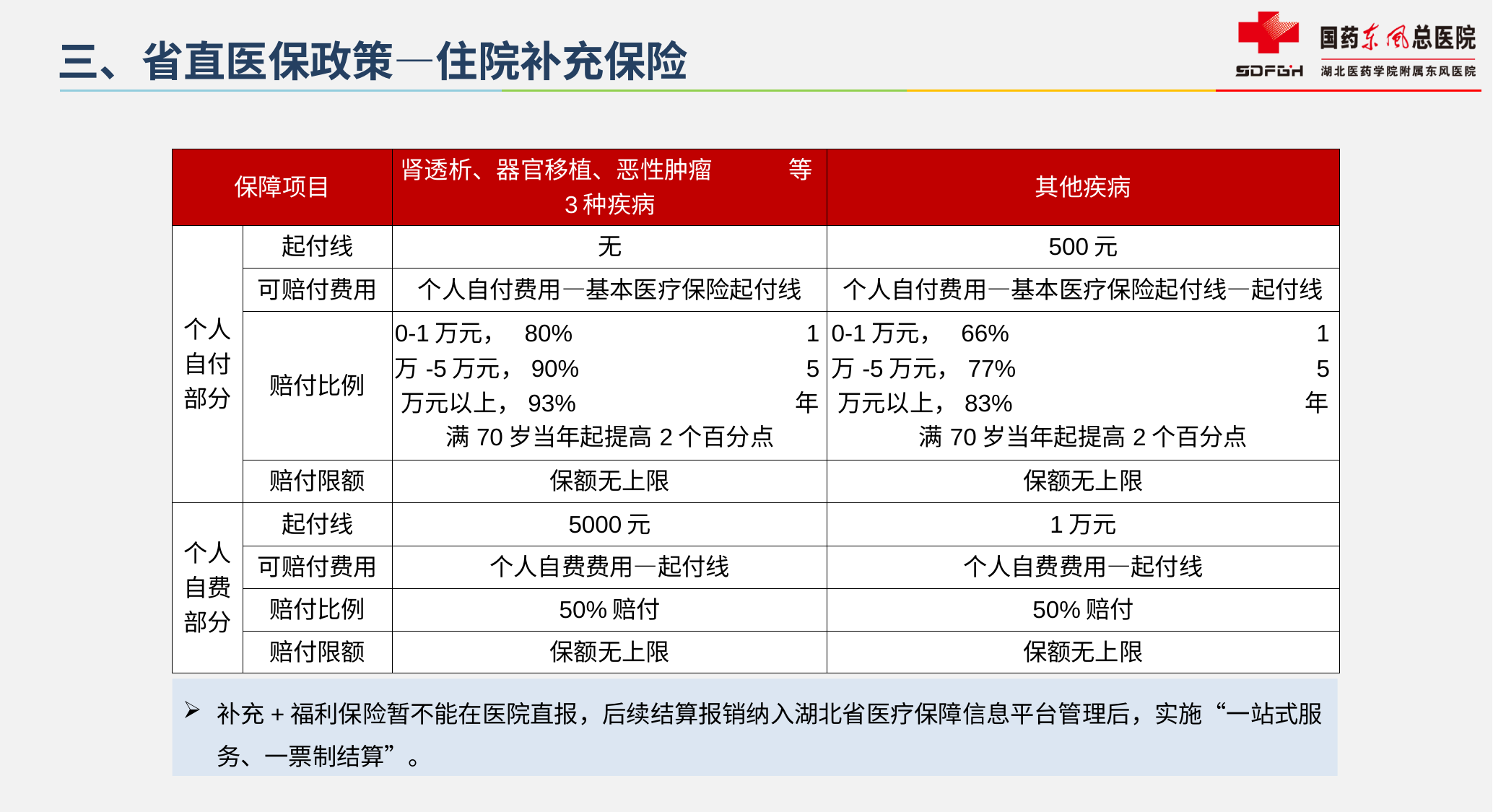

三、省直医保政策—住院补充保险
| 保障项目 |  | 肾透析、器官移植、恶性肿瘤 等3种疾病 | 其他疾病 |
| --- | --- | --- | --- |
| 个人自付部分 | 起付线 | 无 | 500元 |
|  | 可赔付费用 | 个人自付费用—基本医疗保险起付线 | 个人自付费用—基本医疗保险起付线—起付线 |
|  | 赔付比例 | 0-1万元， 80% 1万-5万元，90% 5万元以上，93% 年满70岁当年起提高2个百分点 | 0-1万元， 66% 1万-5万元，77% 5万元以上，83% 年满70岁当年起提高2个百分点 |
|  | 赔付限额 | 保额无上限 | 保额无上限 |
| 个人自费部分 | 起付线 | 5000元 | 1万元 |
|  | 可赔付费用 | 个人自费费用—起付线 | 个人自费费用—起付线 |
|  | 赔付比例 | 50%赔付 | 50%赔付 |
|  | 赔付限额 | 保额无上限 | 保额无上限 |
补充+福利保险暂不能在医院直报，后续结算报销纳入湖北省医疗保障信息平台管理后，实施“一站式服务、一票制结算”。